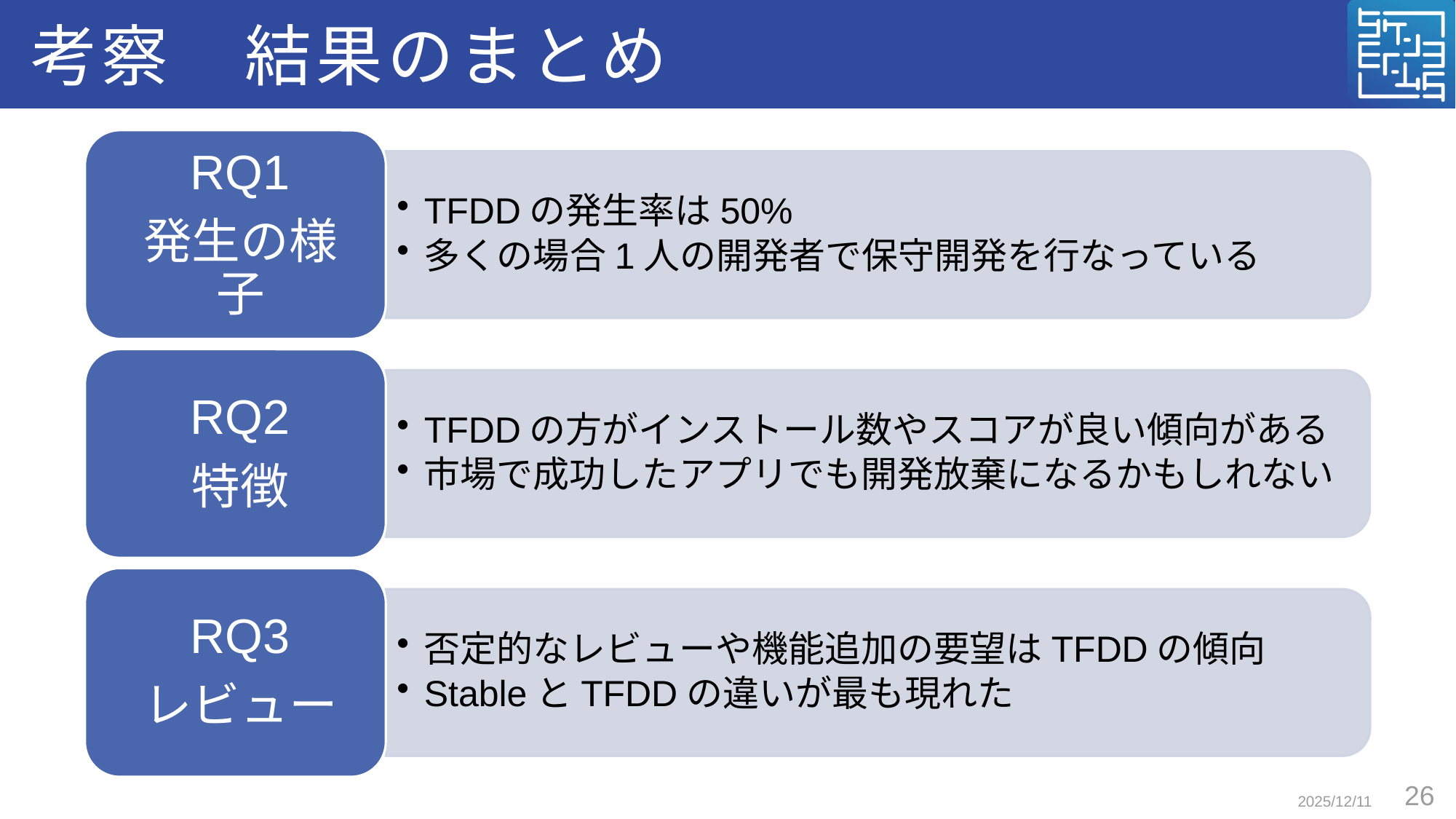

# 考察　結果のまとめ
TFDDの発生率は50%
多くの場合1人の開発者で保守開発を行なっている
RQ1
発生の様子
TFDDの方がインストール数やスコアが良い傾向がある
市場で成功したアプリでも開発放棄になるかもしれない
RQ2
特徴
否定的なレビューや機能追加の要望はTFDDの傾向
StableとTFDDの違いが最も現れた
RQ3
レビュー

26
2025/12/11